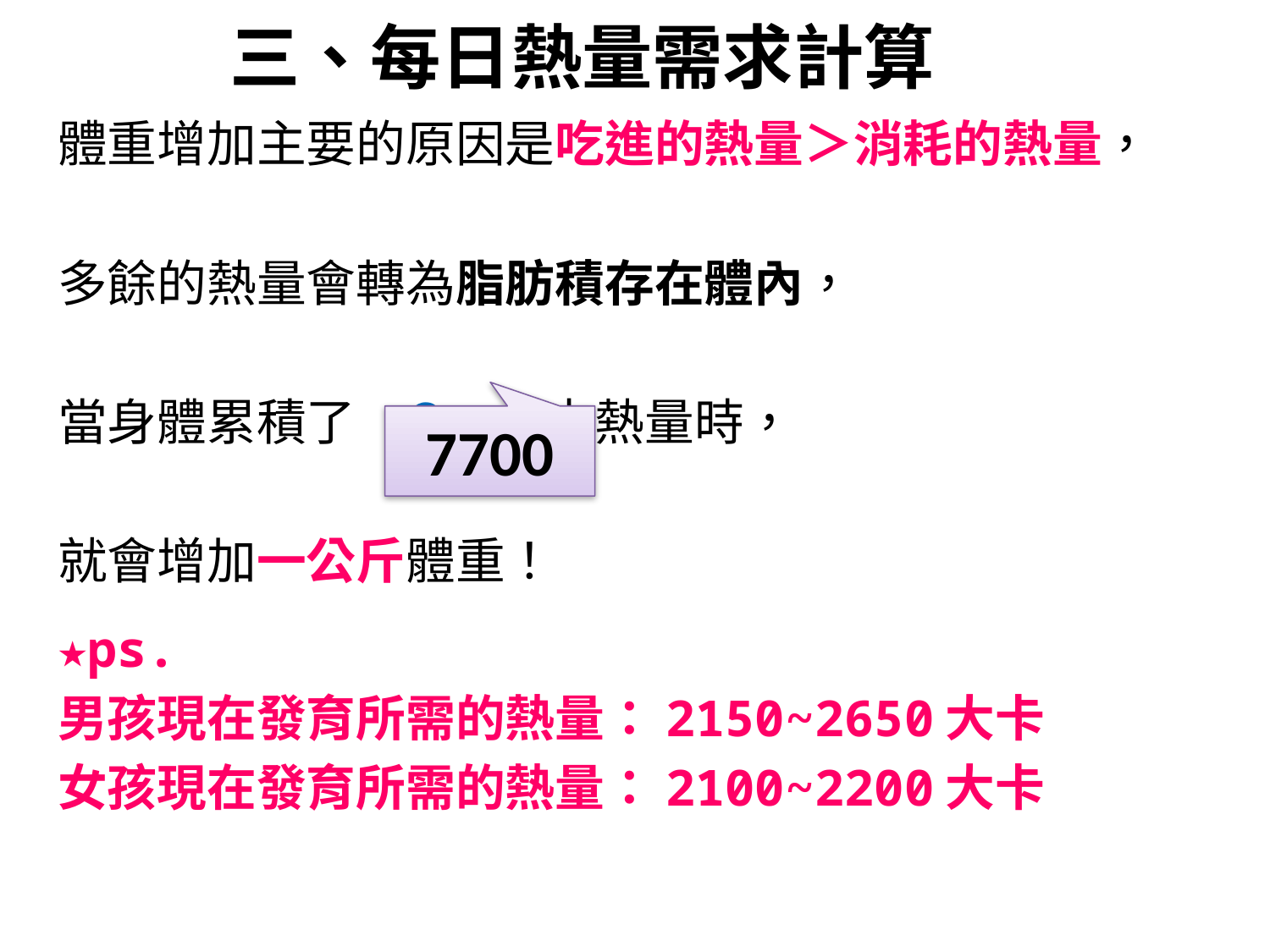

# 三、每日熱量需求計算
體重增加主要的原因是吃進的熱量＞消耗的熱量，

多餘的熱量會轉為脂肪積存在體內，

當身體累積了    ？    大卡熱量時，

就會增加一公斤體重！

★ps.
男孩現在發育所需的熱量：2150~2650大卡
女孩現在發育所需的熱量：2100~2200大卡

7700